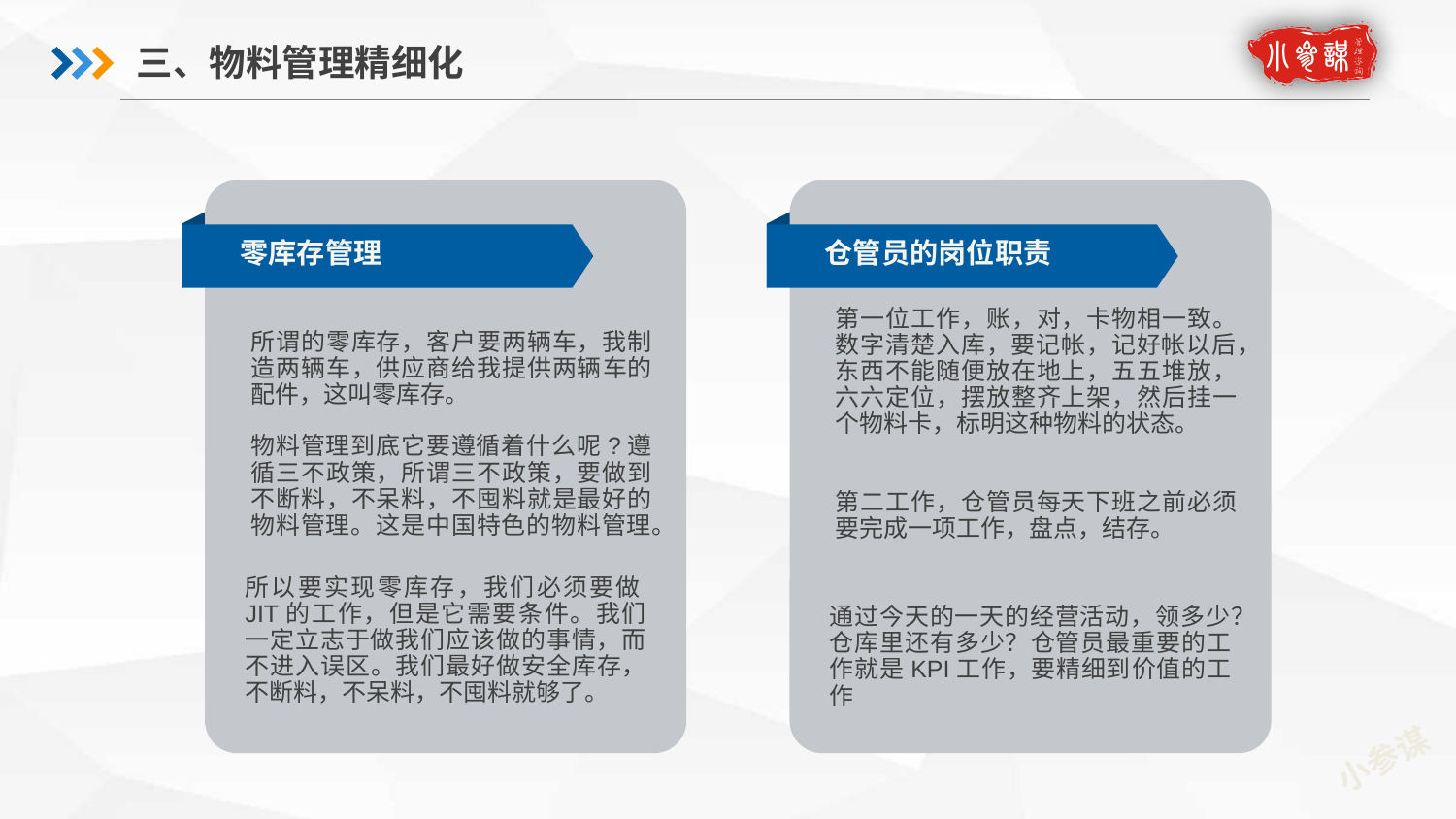

三、物料管理精细化

零库存管理
仓管员的岗位职责
第一位工作，账，对，卡物相一致。数字清楚入库，要记帐，记好帐以后，东西不能随便放在地上，五五堆放，六六定位，摆放整齐上架，然后挂一个物料卡，标明这种物料的状态。
所谓的零库存，客户要两辆车，我制造两辆车，供应商给我提供两辆车的配件，这叫零库存。
物料管理到底它要遵循着什么呢?遵循三不政策，所谓三不政策，要做到不断料，不呆料，不囤料就是最好的物料管理。这是中国特色的物料管理。
第二工作，仓管员每天下班之前必须要完成一项工作，盘点，结存。
所以要实现零库存，我们必须要做JIT的工作，但是它需要条件。我们一定立志于做我们应该做的事情，而不进入误区。我们最好做安全库存，不断料，不呆料，不囤料就够了。
通过今天的一天的经营活动，领多少？仓库里还有多少？仓管员最重要的工作就是KPI工作，要精细到价值的工作